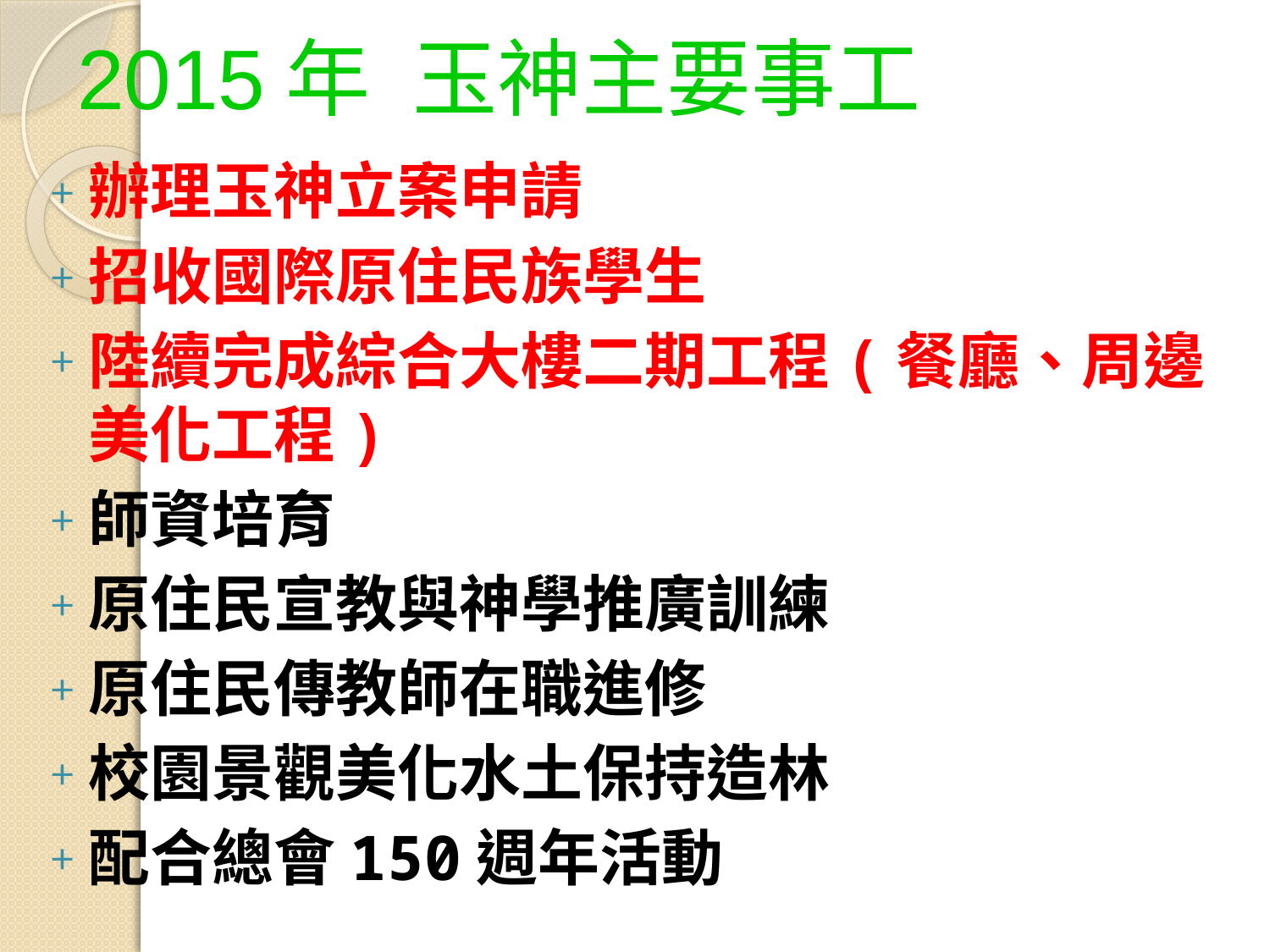

# 2015年 玉神主要事工
辦理玉神立案申請
招收國際原住民族學生
陸續完成綜合大樓二期工程(餐廳、周邊美化工程)
師資培育
原住民宣教與神學推廣訓練
原住民傳教師在職進修
校園景觀美化水土保持造林
配合總會150週年活動